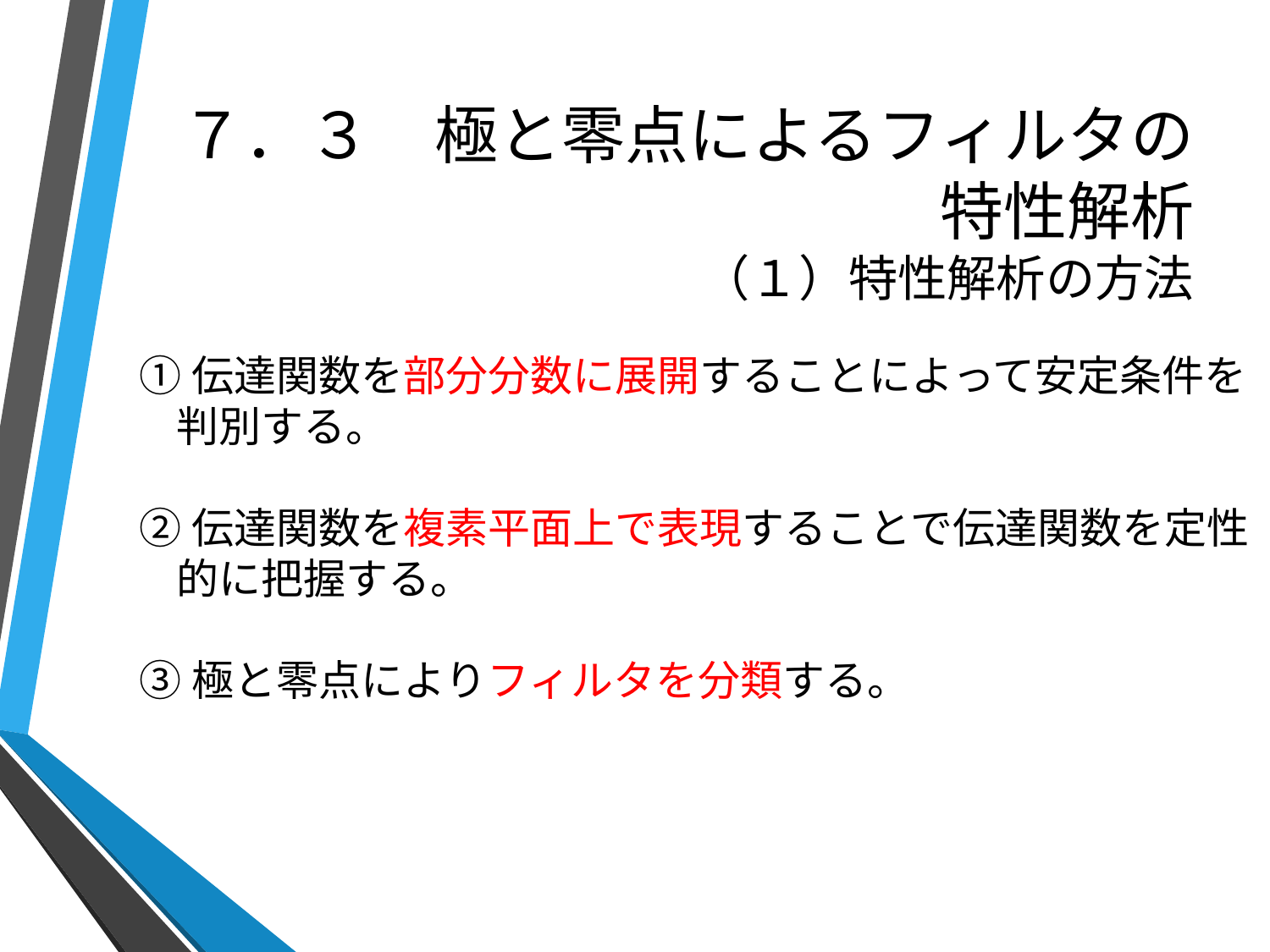

# ７．３　極と零点によるフィルタの特性解析 （１）特性解析の方法
①伝達関数を部分分数に展開することによって安定条件を判別する。

②伝達関数を複素平面上で表現することで伝達関数を定性的に把握する。

③極と零点によりフィルタを分類する。